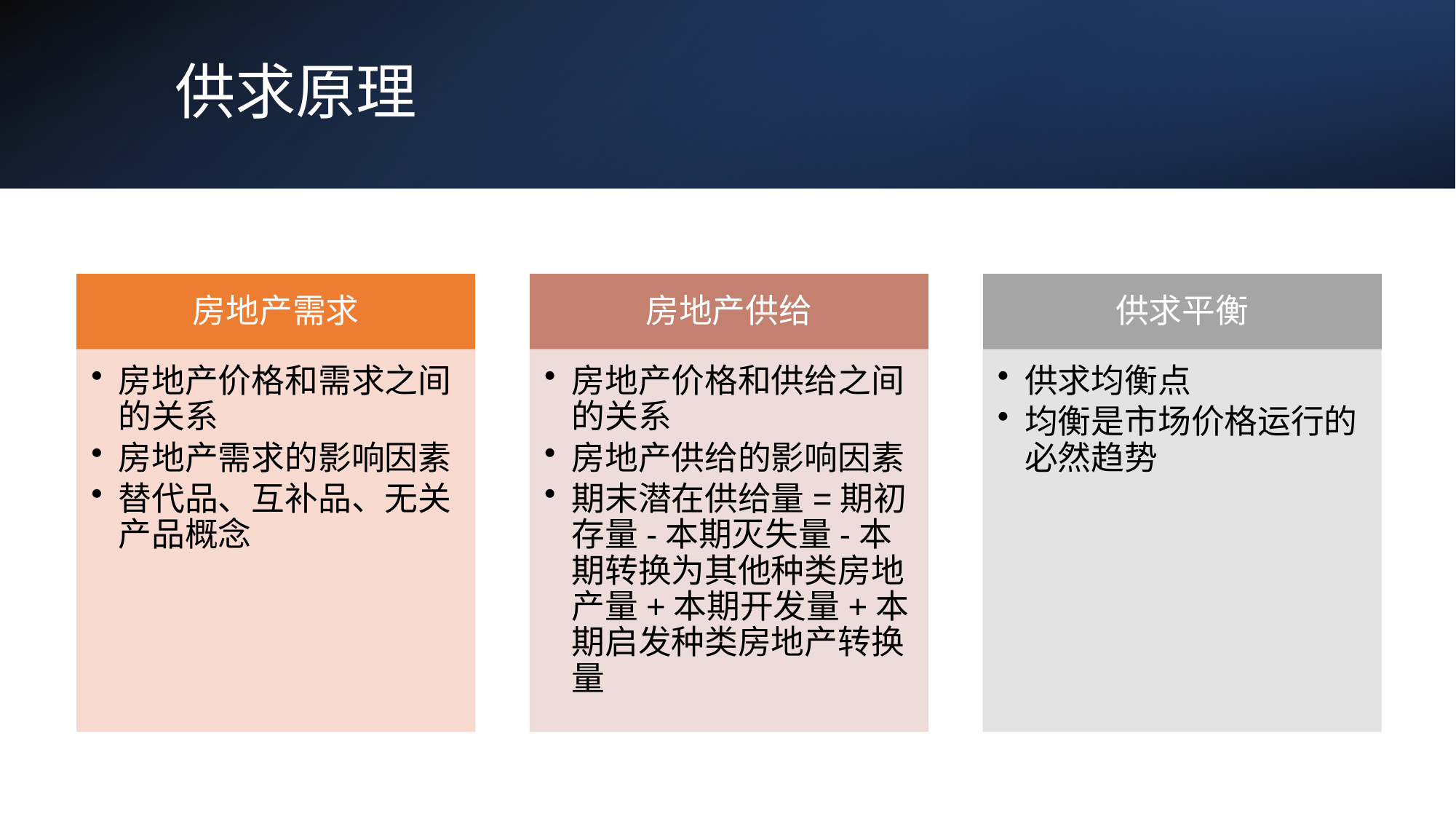

# 供求原理
房地产需求
房地产价格和需求之间的关系
房地产需求的影响因素
替代品、互补品、无关产品概念
房地产供给
房地产价格和供给之间的关系
房地产供给的影响因素
期末潜在供给量=期初存量-本期灭失量-本期转换为其他种类房地产量+本期开发量+本期启发种类房地产转换量
供求平衡
供求均衡点
均衡是市场价格运行的必然趋势